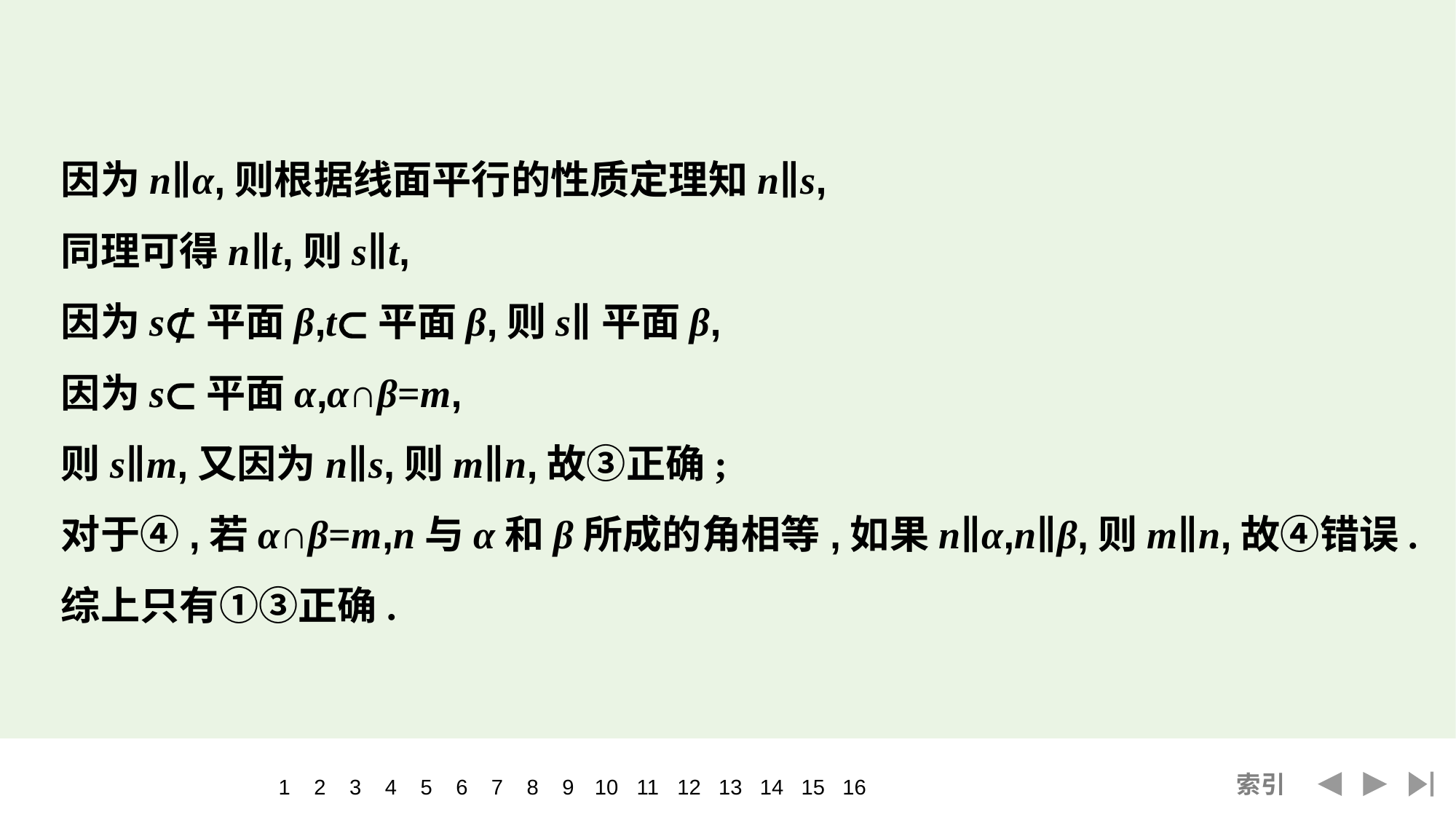

因为n∥α,则根据线面平行的性质定理知n∥s,
同理可得n∥t,则s∥t,
因为s⊄平面β,t⊂平面β,则s∥平面β,
因为s⊂平面α,α∩β=m,
则s∥m,又因为n∥s,则m∥n,故③正确;
对于④,若α∩β=m,n与α和β所成的角相等,如果n∥α,n∥β,则m∥n,故④错误.
综上只有①③正确.